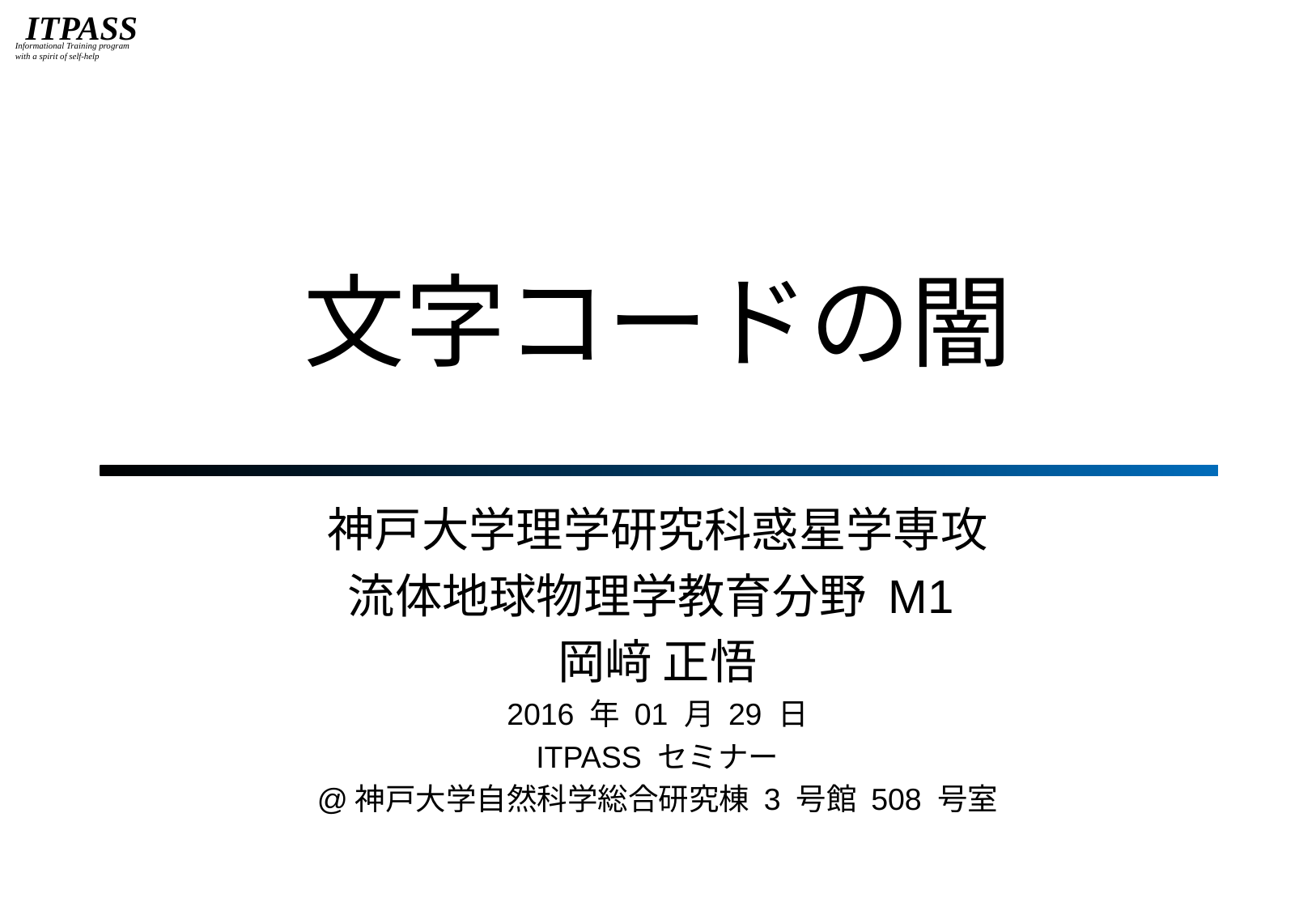

# 文字コードの闇
神戸大学理学研究科惑星学専攻
流体地球物理学教育分野 M1
岡﨑 正悟
2016 年 01 月 29 日
ITPASS セミナー
@神戸大学自然科学総合研究棟 3 号館 508 号室